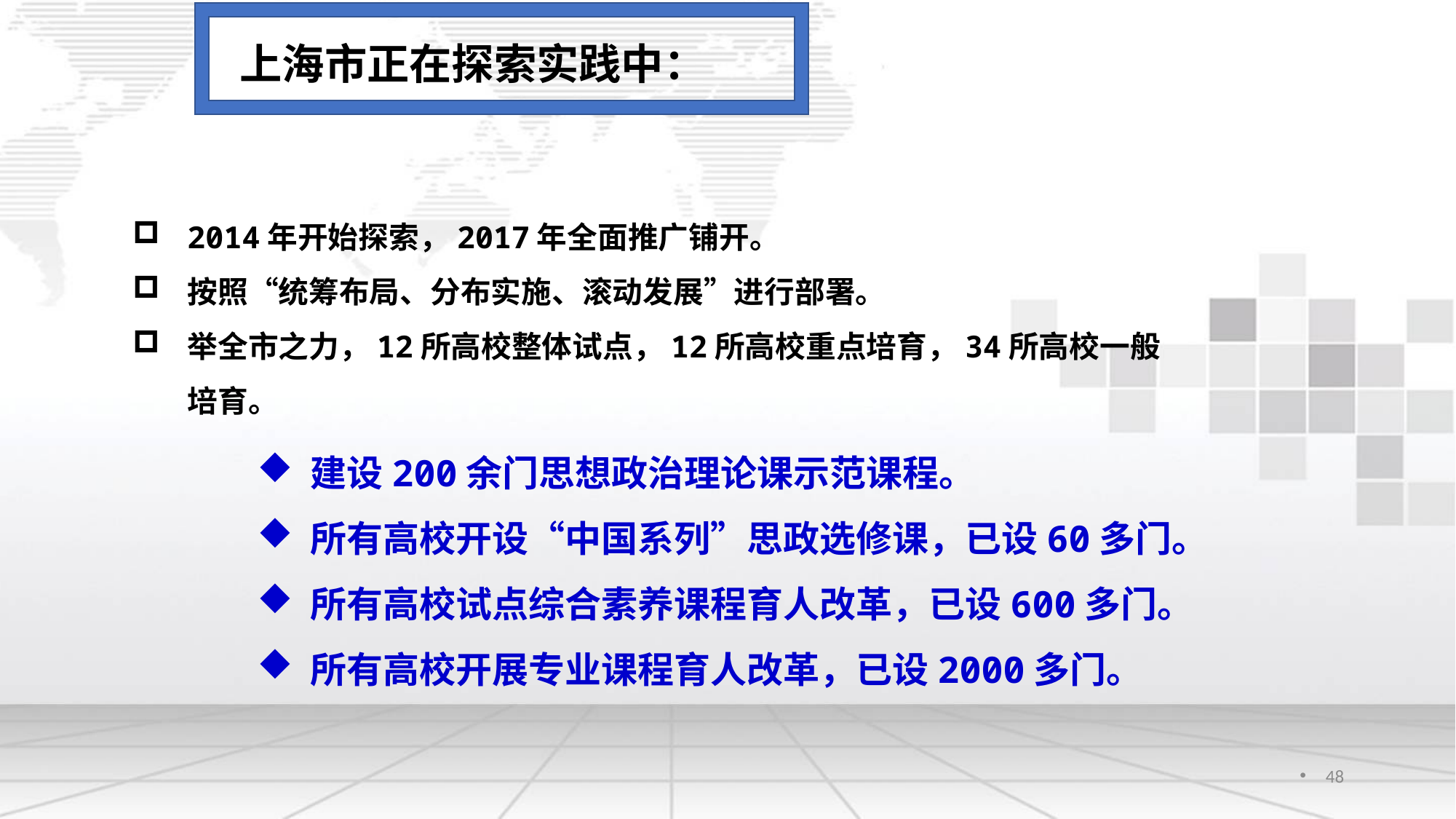

上海市正在探索实践中：
2014年开始探索，2017年全面推广铺开。
按照“统筹布局、分布实施、滚动发展”进行部署。
举全市之力，12所高校整体试点，12所高校重点培育，34所高校一般培育。
 建设200余门思想政治理论课示范课程。
 所有高校开设“中国系列”思政选修课，已设60多门。
 所有高校试点综合素养课程育人改革，已设600多门。
 所有高校开展专业课程育人改革，已设2000多门。
48